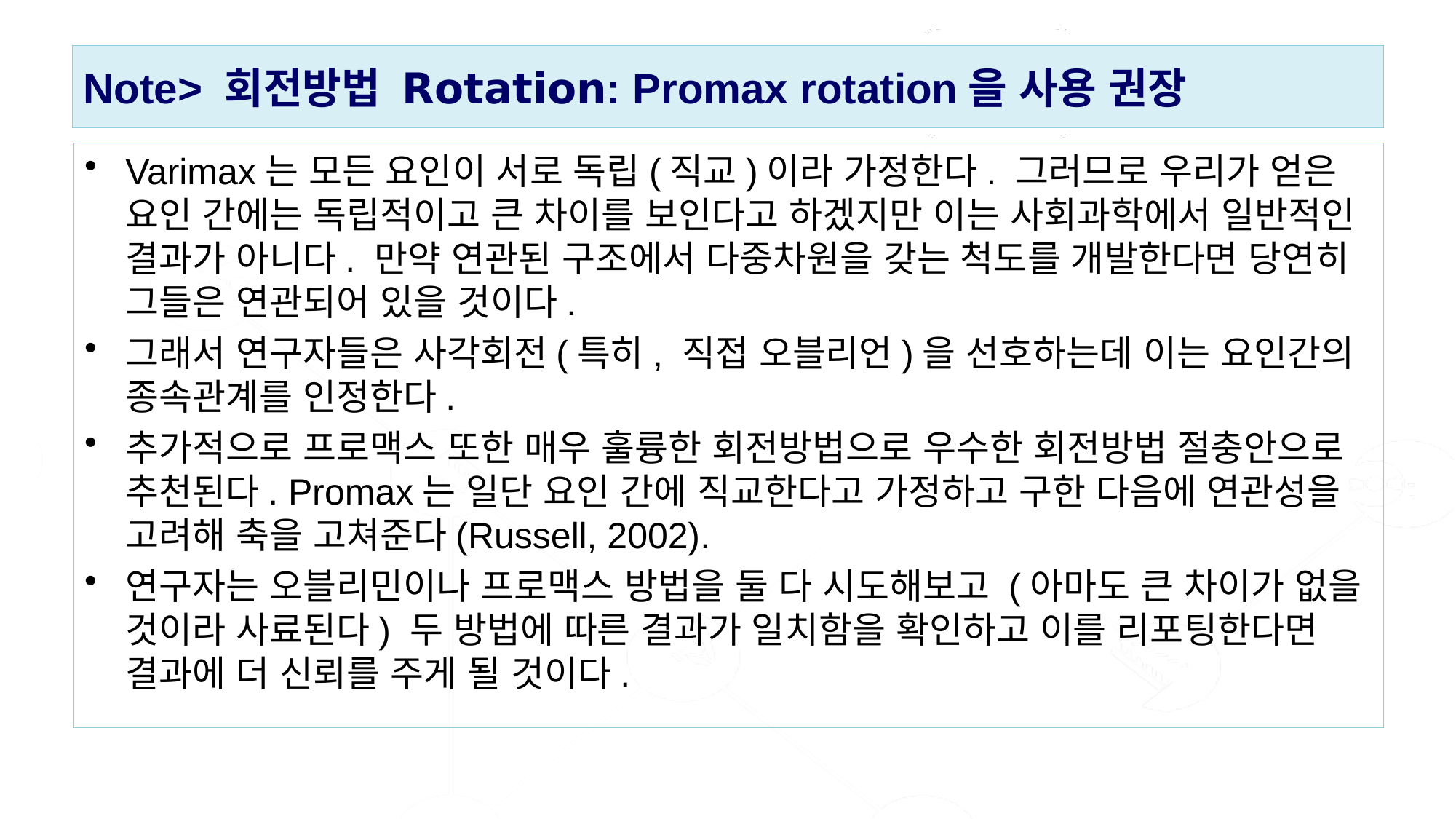

# Note> 회전방법 Rotation: Promax rotation을 사용 권장
Varimax는 모든 요인이 서로 독립(직교)이라 가정한다. 그러므로 우리가 얻은 요인 간에는 독립적이고 큰 차이를 보인다고 하겠지만 이는 사회과학에서 일반적인 결과가 아니다. 만약 연관된 구조에서 다중차원을 갖는 척도를 개발한다면 당연히 그들은 연관되어 있을 것이다.
그래서 연구자들은 사각회전(특히, 직접 오블리언)을 선호하는데 이는 요인간의 종속관계를 인정한다.
추가적으로 프로맥스 또한 매우 훌륭한 회전방법으로 우수한 회전방법 절충안으로 추천된다. Promax는 일단 요인 간에 직교한다고 가정하고 구한 다음에 연관성을 고려해 축을 고쳐준다(Russell, 2002).
연구자는 오블리민이나 프로맥스 방법을 둘 다 시도해보고 (아마도 큰 차이가 없을 것이라 사료된다) 두 방법에 따른 결과가 일치함을 확인하고 이를 리포팅한다면 결과에 더 신뢰를 주게 될 것이다.